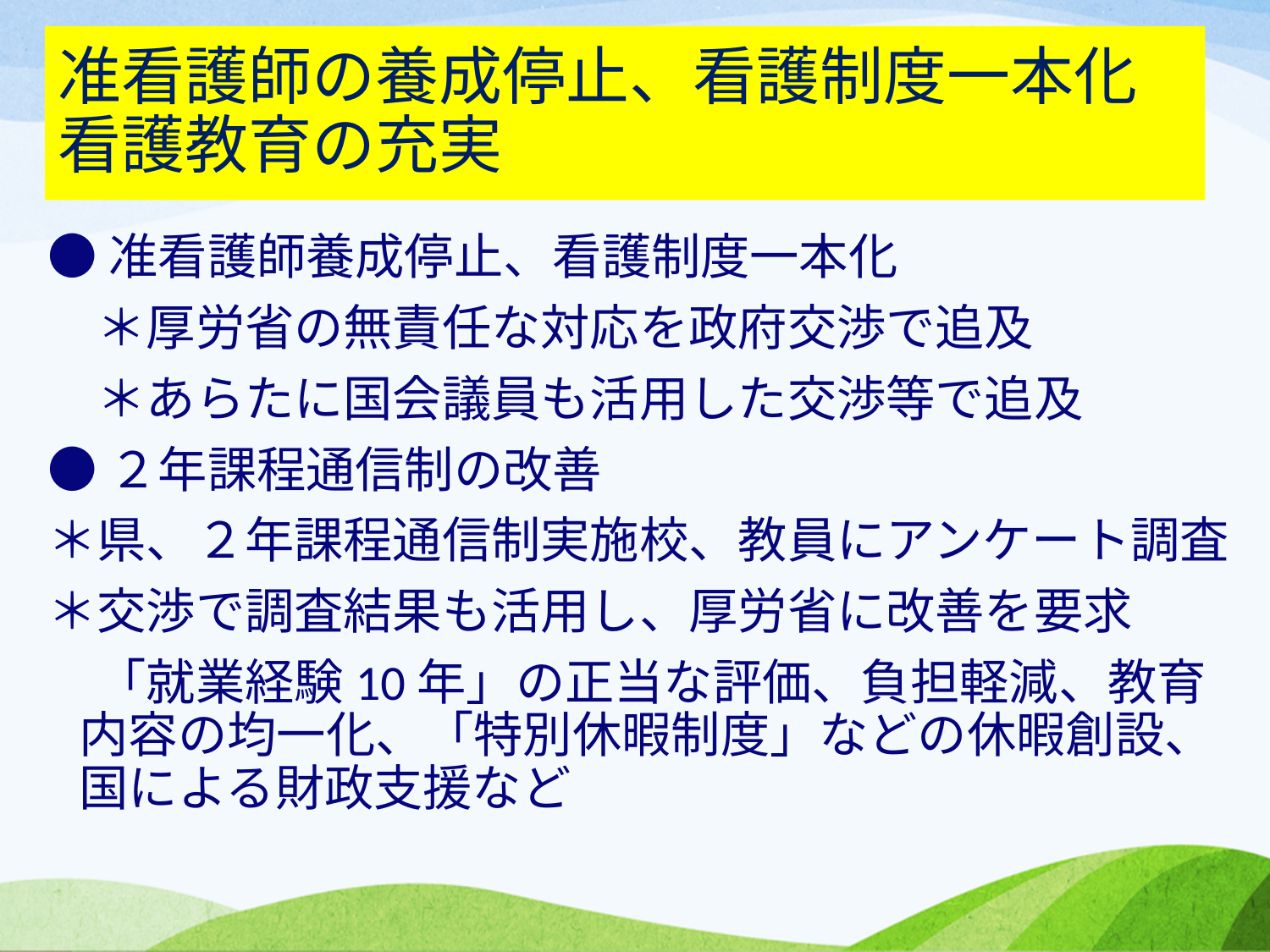

# 准看護師の養成停止、看護制度一本化 看護教育の充実
●准看護師養成停止、看護制度一本化
　＊厚労省の無責任な対応を政府交渉で追及
　＊あらたに国会議員も活用した交渉等で追及
●２年課程通信制の改善
＊県、２年課程通信制実施校、教員にアンケート調査
＊交渉で調査結果も活用し、厚労省に改善を要求
　「就業経験10年」の正当な評価、負担軽減、教育内容の均一化、「特別休暇制度」などの休暇創設、国による財政支援など